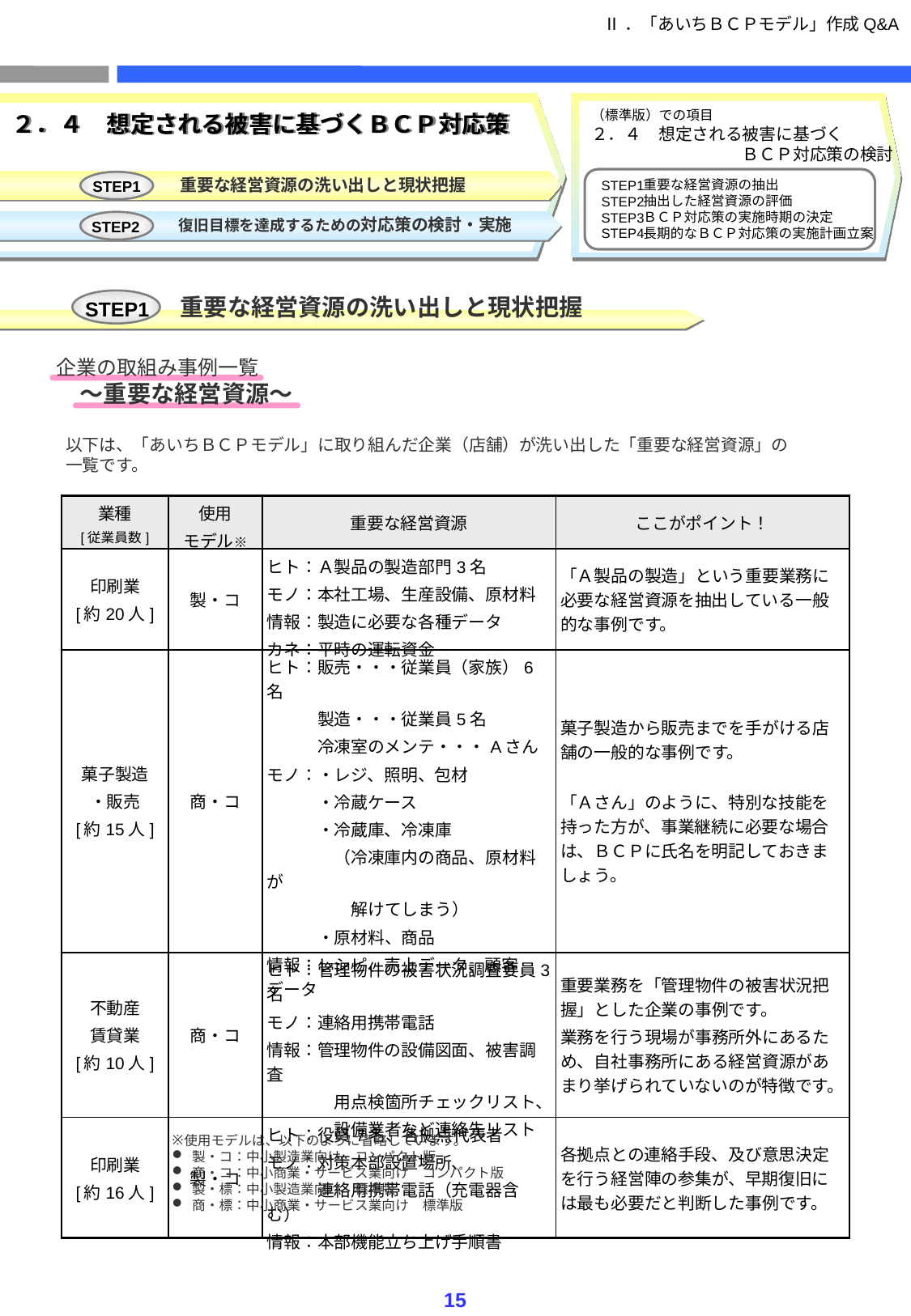

Ⅱ．「あいちＢＣＰモデル」作成Q&A

（標準版）での項目
２．４　想定される被害に基づく
　　　　　　　　　ＢＣＰ対応策の検討

２．４　想定される被害に基づくＢＣＰ対応策
重要な経営資源の洗い出しと現状把握

STEP1
STEP1
STEP2
STEP3
STEP4
重要な経営資源の抽出
抽出した経営資源の評価
ＢＣＰ対応策の実施時期の決定
長期的なＢＣＰ対応策の実施計画立案

復旧目標を達成するための対応策の検討・実施
STEP2

重要な経営資源の洗い出しと現状把握
STEP1

企業の取組み事例一覧
　～重要な経営資源～

以下は、「あいちＢＣＰモデル」に取り組んだ企業（店舗）が洗い出した「重要な経営資源」の
一覧です。
| 業種 [従業員数] | 使用 モデル※ | 重要な経営資源 | ここがポイント！ |
| --- | --- | --- | --- |
| 印刷業 [約20人] | 製・コ | ヒト：Ａ製品の製造部門3名 モノ：本社工場、生産設備、原材料 情報：製造に必要な各種データ カネ：平時の運転資金 | 「Ａ製品の製造」という重要業務に必要な経営資源を抽出している一般的な事例です。 |
| 菓子製造 ・販売 [約15人] | 商・コ | ヒト：販売・・・従業員（家族）6名 　　　製造・・・従業員5名 　　　冷凍室のメンテ・・・Aさん モノ：・レジ、照明、包材 　　　・冷蔵ケース 　　　・冷蔵庫、冷凍庫 　　　　（冷凍庫内の商品、原材料が 　　　　　解けてしまう） 　　　・原材料、商品 情報：レシピ、売上データ、顧客データ | 菓子製造から販売までを手がける店舗の一般的な事例です。 「Ａさん」のように、特別な技能を持った方が、事業継続に必要な場合は、ＢＣＰに氏名を明記しておきましょう。 |
| 不動産 賃貸業 [約10人] | 商・コ | ヒト：管理物件の被害状況調査要員3名 モノ：連絡用携帯電話 情報：管理物件の設備図面、被害調査 　　　　用点検箇所チェックリスト、 　　　　設備業者など連絡先リスト | 重要業務を「管理物件の被害状況把握」とした企業の事例です。 業務を行う現場が事務所外にあるため、自社事務所にある経営資源があまり挙げられていないのが特徴です。 |
| 印刷業 [約16人] | 製・コ | ヒト：役員7名、各拠点代表者 モノ：対策本部設置場所、 　　　連絡用携帯電話（充電器含む） 情報：本部機能立ち上げ手順書 | 各拠点との連絡手段、及び意思決定を行う経営陣の参集が、早期復旧には最も必要だと判断した事例です。 |
使用モデルは、以下のように省略しています。
 製・コ：中小製造業向け　コンパクト版
 商・コ：中小商業・サービス業向け　コンパクト版
 製・標：中小製造業向け　標準版
 商・標：中小商業・サービス業向け　標準版
15